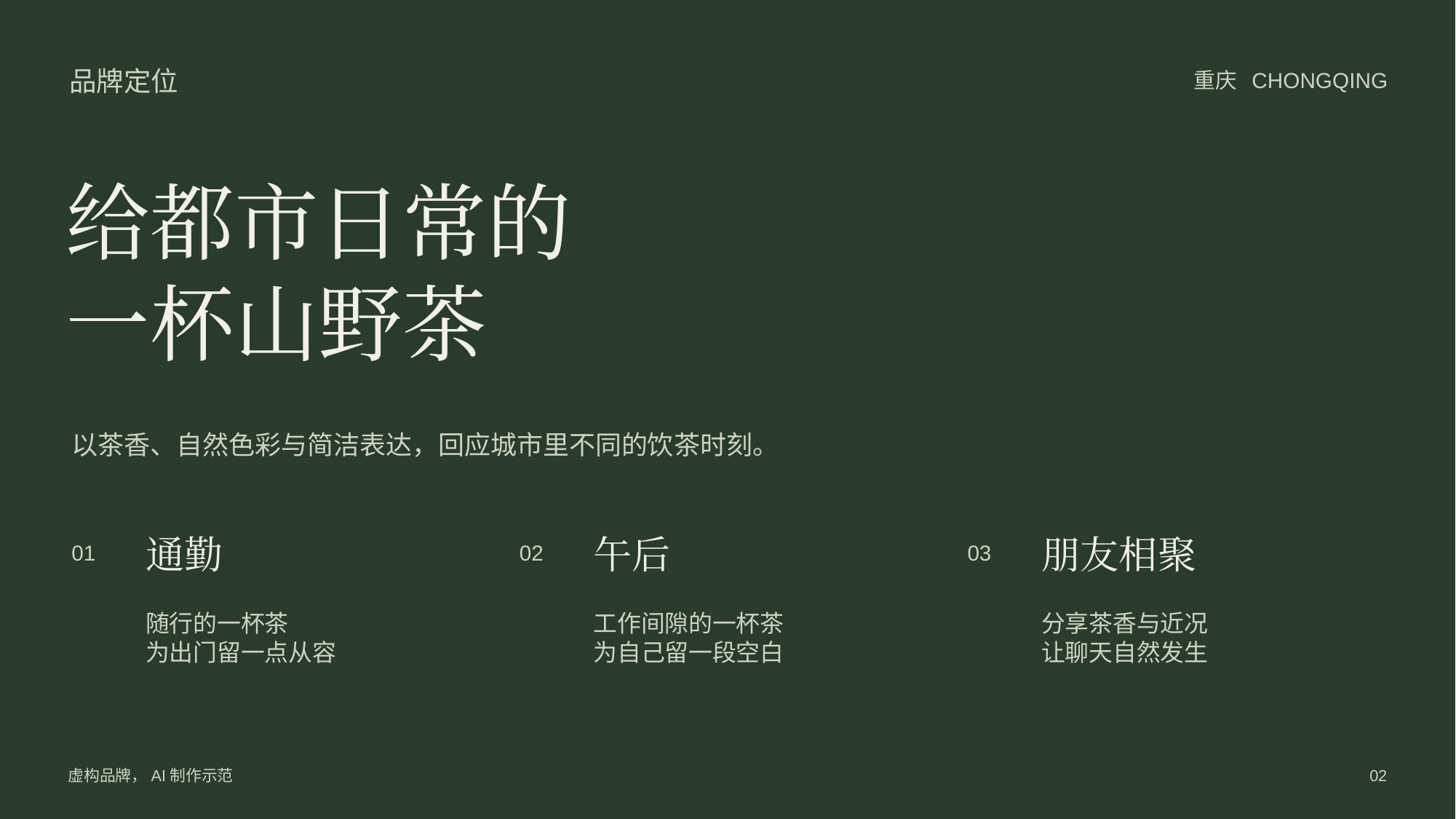

品牌定位
重庆  CHONGQING
给都市日常的
一杯山野茶
以茶香、自然色彩与简洁表达，回应城市里不同的饮茶时刻。
通勤
午后
朋友相聚
01
02
03
随行的一杯茶
为出门留一点从容
工作间隙的一杯茶
为自己留一段空白
分享茶香与近况
让聊天自然发生
虚构品牌，AI制作示范
02